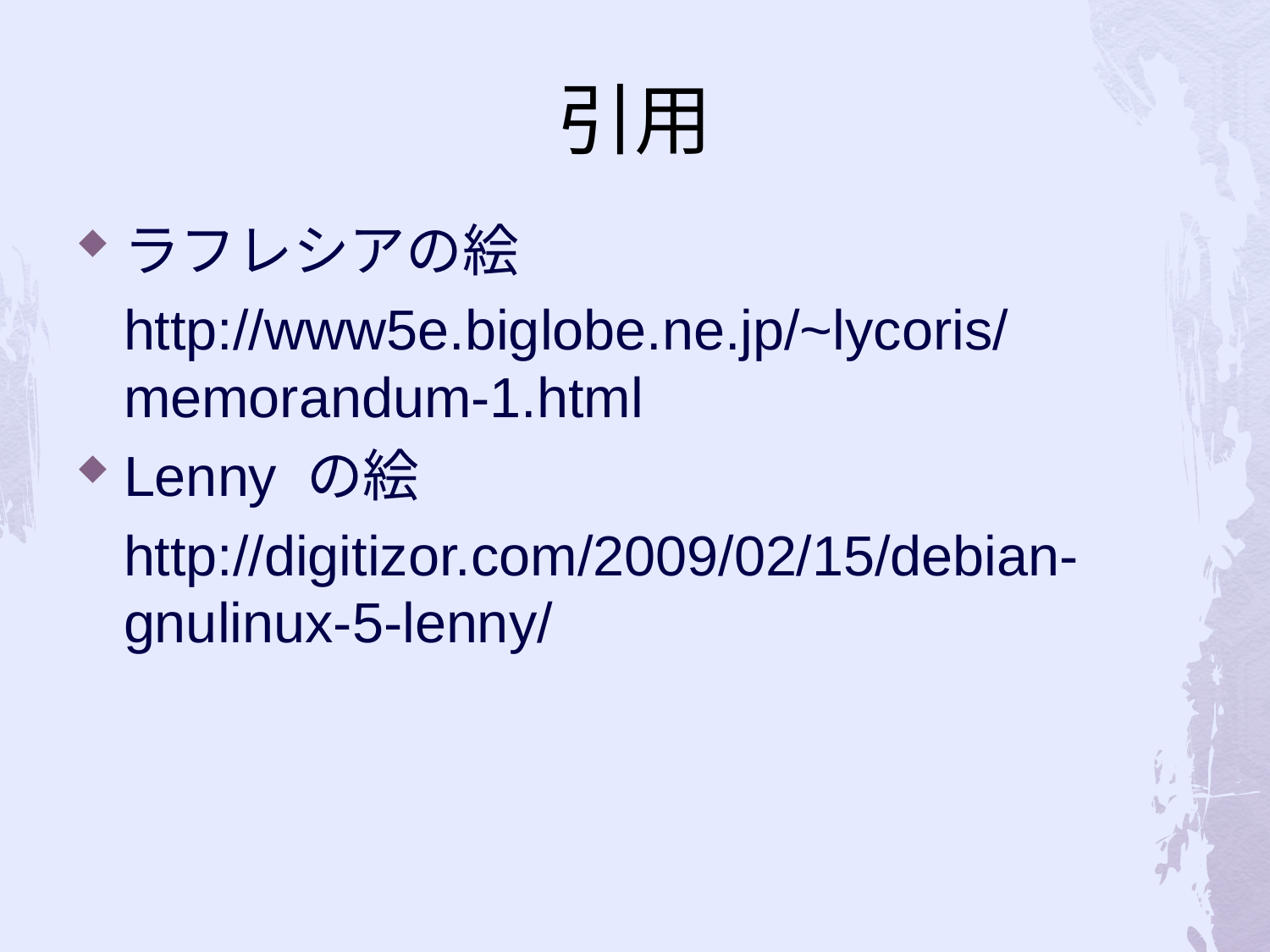

# 引用
ラフレシアの絵
	http://www5e.biglobe.ne.jp/~lycoris/memorandum-1.html
Lenny の絵
	http://digitizor.com/2009/02/15/debian-gnulinux-5-lenny/